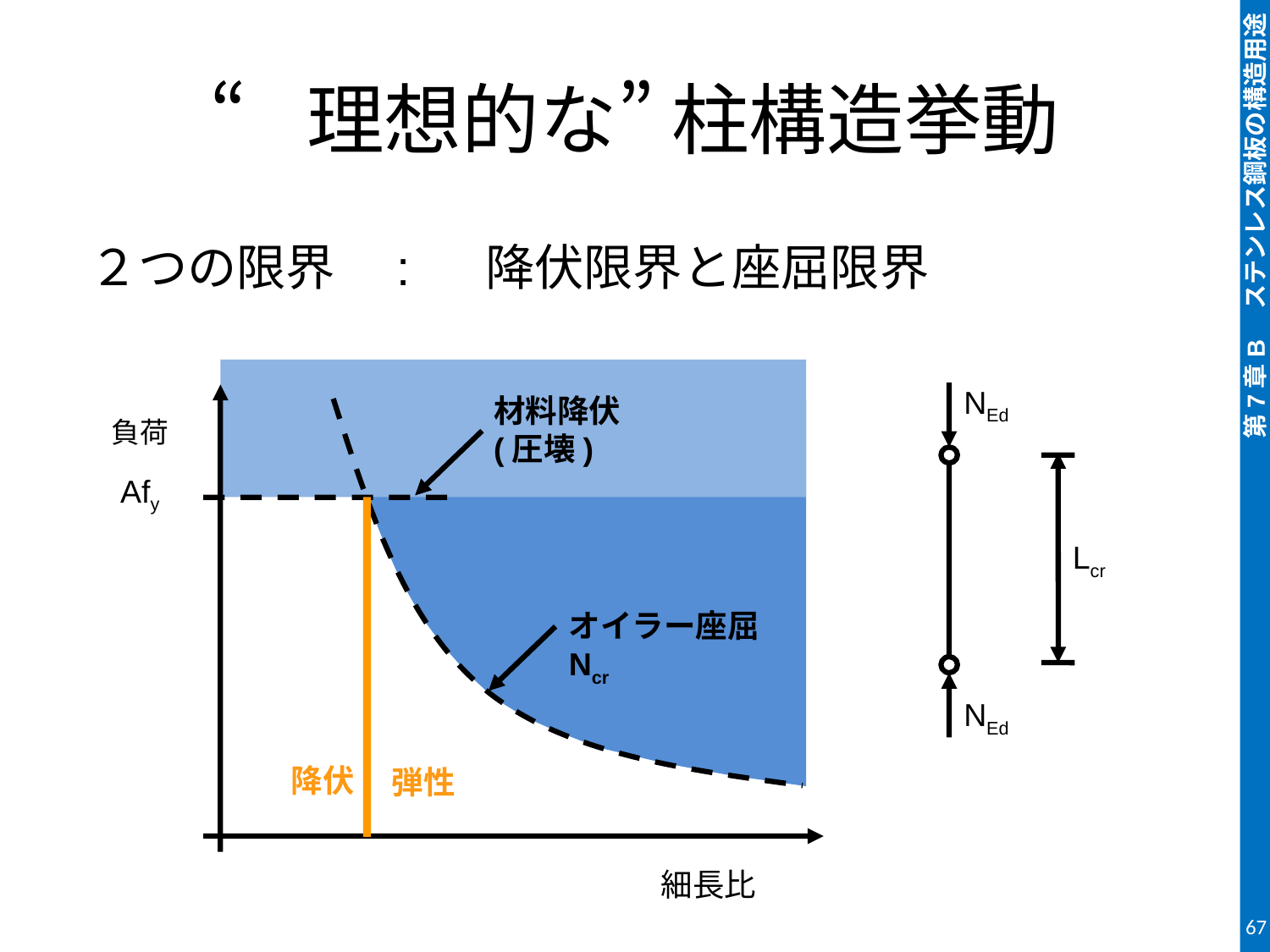

# “理想的な” 柱構造挙動
２つの限界　: 　降伏限界と座屈限界

負荷
NEd

材料降伏
(圧壊)

Afy

Lcr
オイラー座屈
Ncr

NEd

細長比

降伏
弾性
67